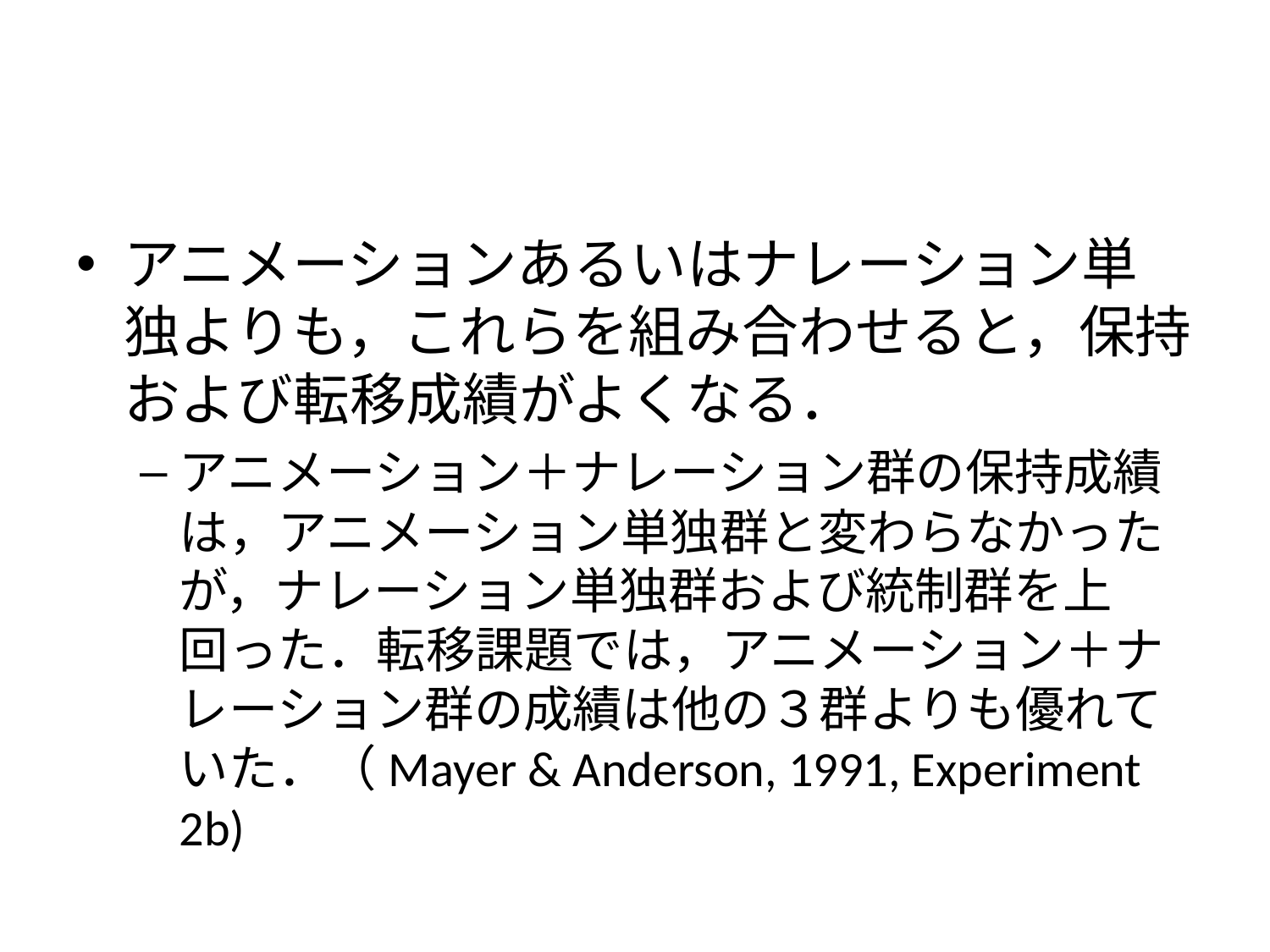

#
アニメーションあるいはナレーション単独よりも，これらを組み合わせると，保持および転移成績がよくなる．
アニメーション＋ナレーション群の保持成績は，アニメーション単独群と変わらなかったが，ナレーション単独群および統制群を上回った．転移課題では，アニメーション＋ナレーション群の成績は他の３群よりも優れていた．（Mayer & Anderson, 1991, Experiment 2b)